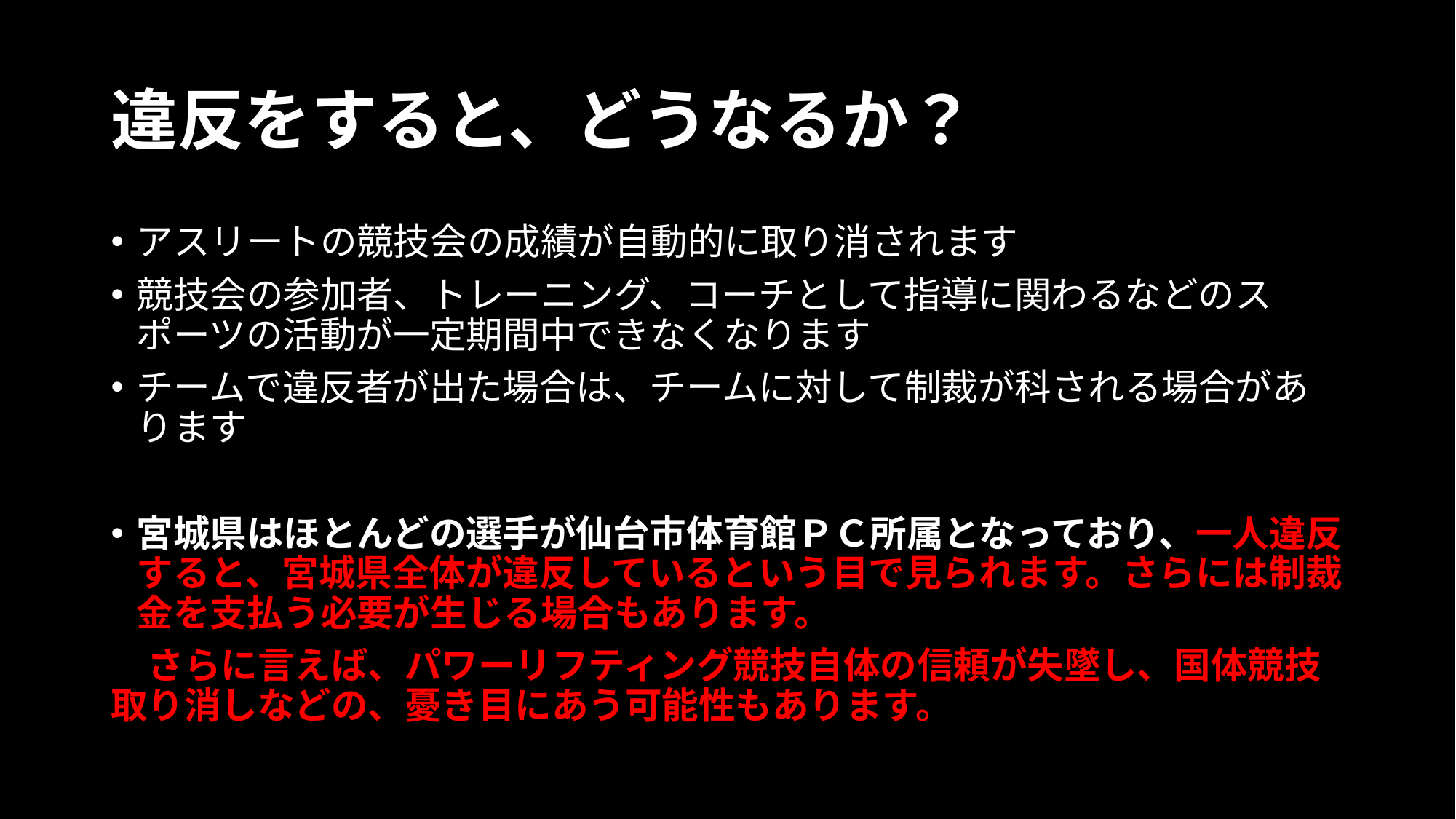

# 違反をすると、どうなるか？
アスリートの競技会の成績が自動的に取り消されます
競技会の参加者、トレーニング、コーチとして指導に関わるなどのスポーツの活動が一定期間中できなくなります
チームで違反者が出た場合は、チームに対して制裁が科される場合があります

宮城県はほとんどの選手が仙台市体育館ＰＣ所属となっており、一人違反すると、宮城県全体が違反しているという目で見られます。さらには制裁金を支払う必要が生じる場合もあります。
　さらに言えば、パワーリフティング競技自体の信頼が失墜し、国体競技取り消しなどの、憂き目にあう可能性もあります。